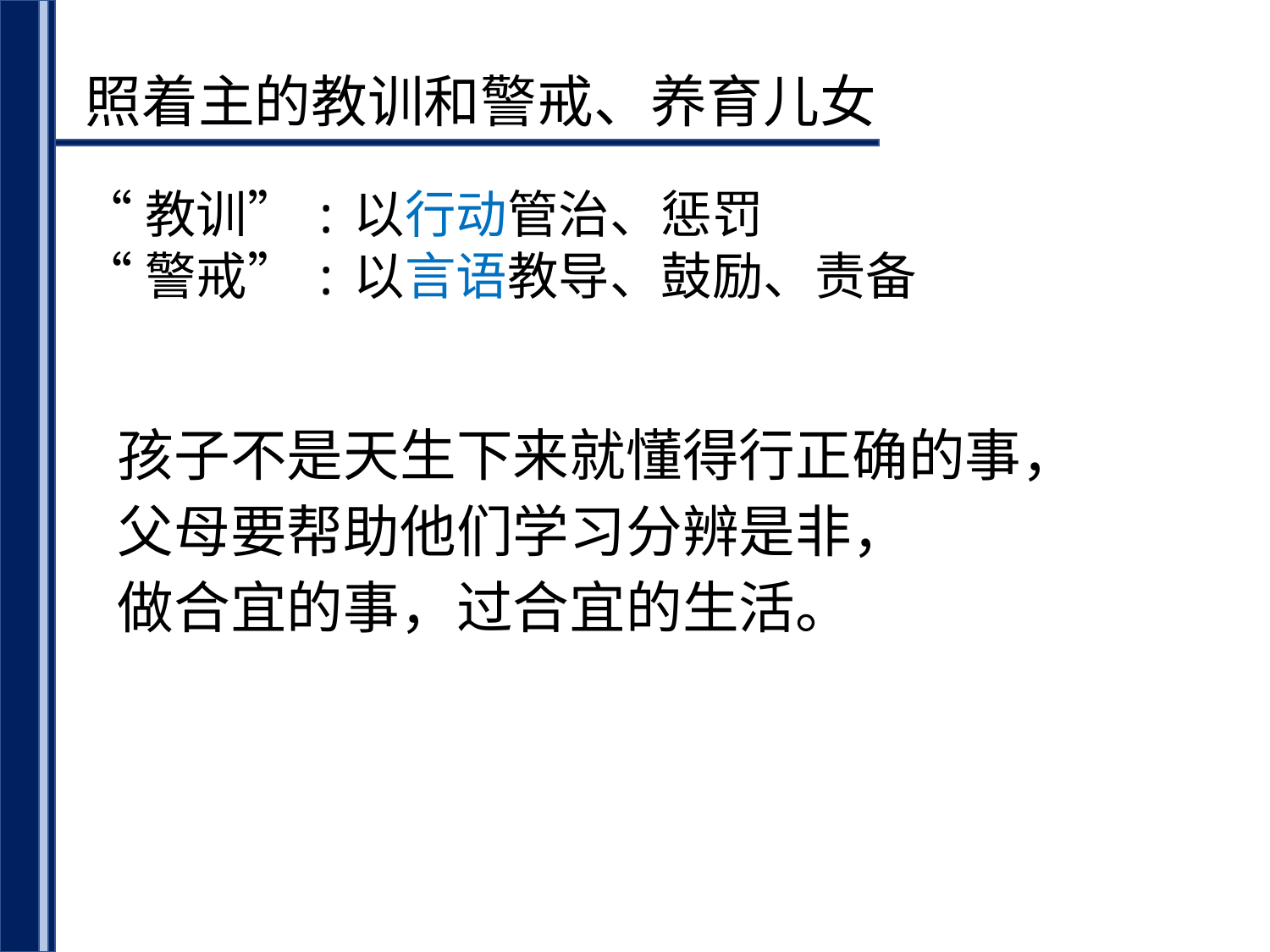

照着主的教训和警戒、养育儿女

“教训”:以行动管治、惩罚
“警戒”:以言语教导、鼓励、责备
孩子不是天生下来就懂得行正确的事，
父母要帮助他们学习分辨是非，
做合宜的事，过合宜的生活。